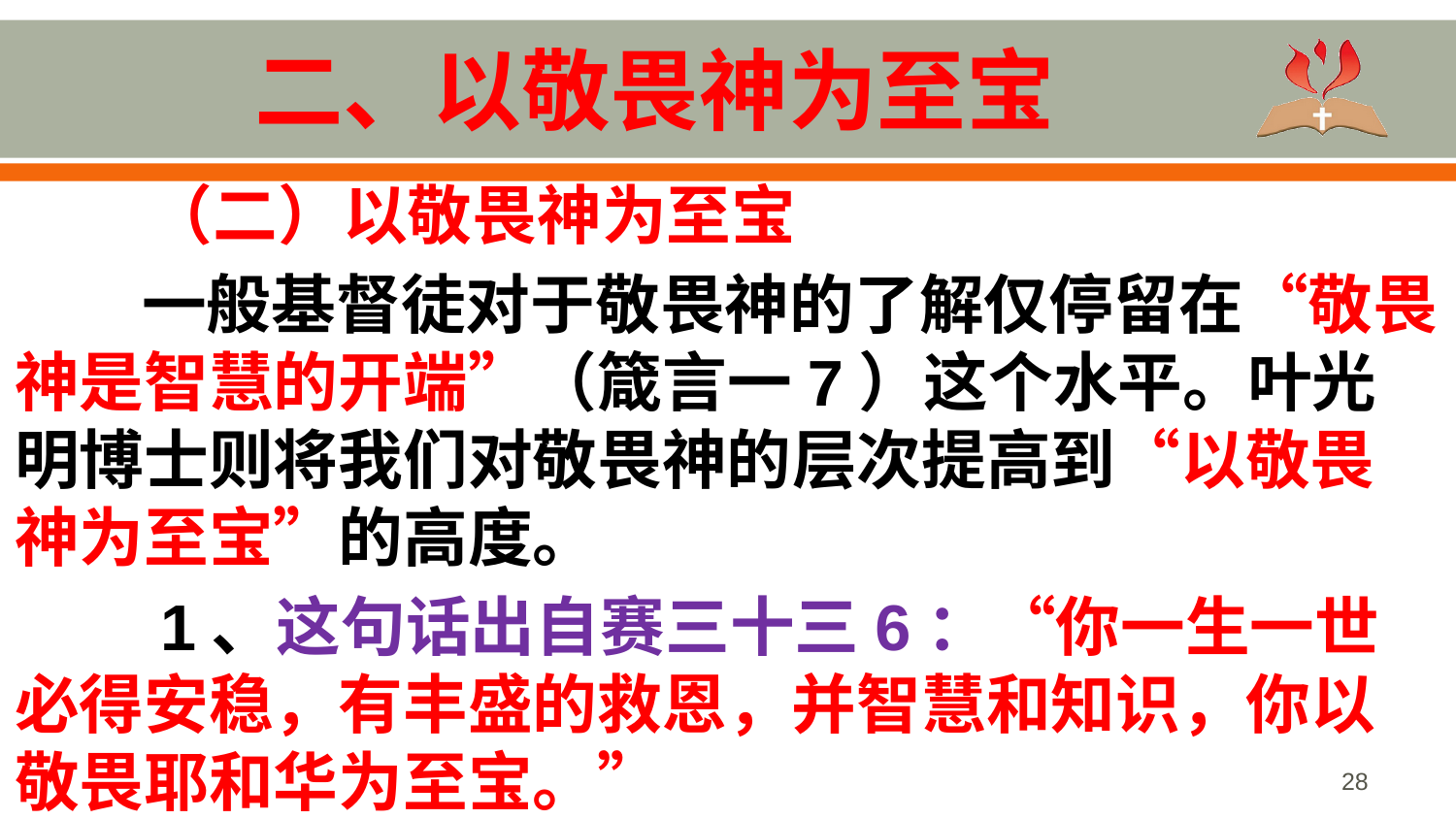

# 二、以敬畏神为至宝
        （二）以敬畏神为至宝
一般基督徒对于敬畏神的了解仅停留在“敬畏神是智慧的开端”（箴言一7）这个水平。叶光明博士则将我们对敬畏神的层次提高到“以敬畏神为至宝”的高度。
	1、这句话出自赛三十三6：“你一生一世必得安稳，有丰盛的救恩，并智慧和知识，你以敬畏耶和华为至宝。”

28